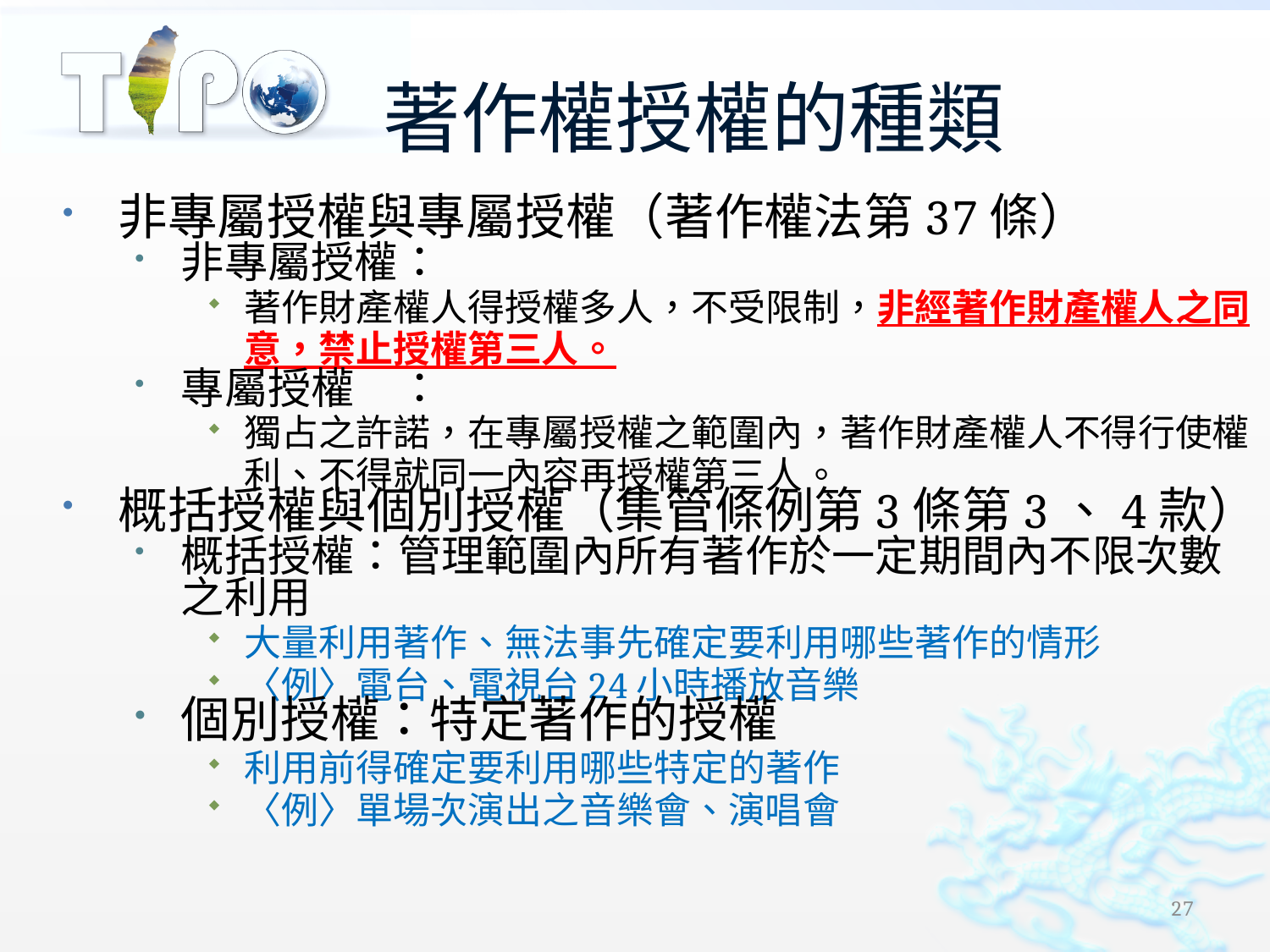

# 著作權授權的種類
非專屬授權與專屬授權（著作權法第37條）
非專屬授權：
著作財產權人得授權多人，不受限制，非經著作財產權人之同意，禁止授權第三人。
專屬授權　：
獨占之許諾，在專屬授權之範圍內，著作財產權人不得行使權利、不得就同一內容再授權第三人。
概括授權與個別授權（集管條例第3條第3、4款）
概括授權：管理範圍內所有著作於一定期間內不限次數之利用
大量利用著作、無法事先確定要利用哪些著作的情形
〈例〉電台、電視台24小時播放音樂
個別授權：特定著作的授權
利用前得確定要利用哪些特定的著作
〈例〉單場次演出之音樂會、演唱會

27